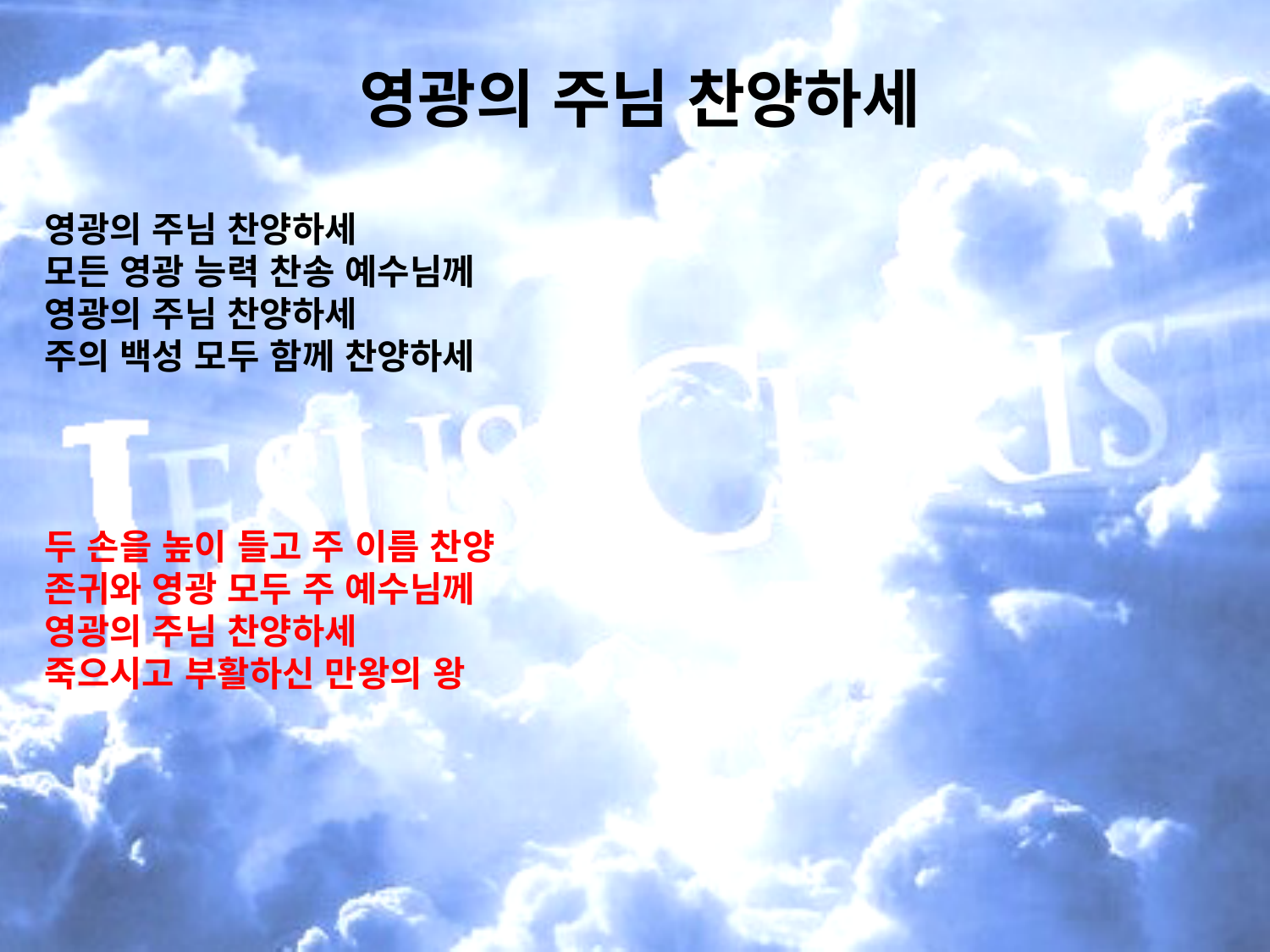

# 영광의 주님 찬양하세
영광의 주님 찬양하세
모든 영광 능력 찬송 예수님께
영광의 주님 찬양하세
주의 백성 모두 함께 찬양하세

두 손을 높이 들고 주 이름 찬양
존귀와 영광 모두 주 예수님께
영광의 주님 찬양하세
죽으시고 부활하신 만왕의 왕